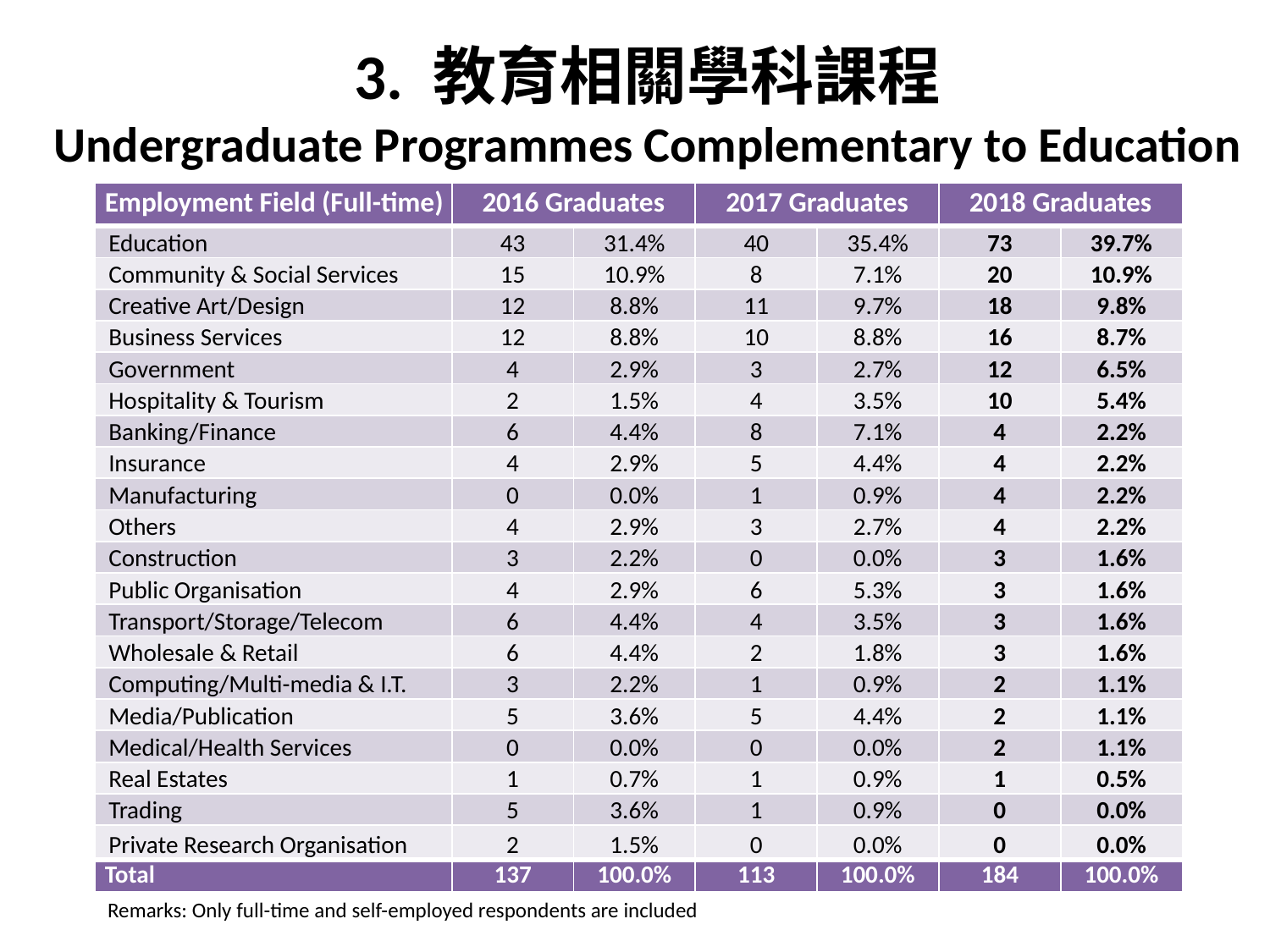

# 3. 教育相關學科課程 Undergraduate Programmes Complementary to Education
| Employment Field (Full-time) | 2016 Graduates |  | 2017 Graduates |  | 2018 Graduates |  |
| --- | --- | --- | --- | --- | --- | --- |
| Education | 43 | 31.4% | 40 | 35.4% | 73 | 39.7% |
| Community & Social Services | 15 | 10.9% | 8 | 7.1% | 20 | 10.9% |
| Creative Art/Design | 12 | 8.8% | 11 | 9.7% | 18 | 9.8% |
| Business Services | 12 | 8.8% | 10 | 8.8% | 16 | 8.7% |
| Government | 4 | 2.9% | 3 | 2.7% | 12 | 6.5% |
| Hospitality & Tourism | 2 | 1.5% | 4 | 3.5% | 10 | 5.4% |
| Banking/Finance | 6 | 4.4% | 8 | 7.1% | 4 | 2.2% |
| Insurance | 4 | 2.9% | 5 | 4.4% | 4 | 2.2% |
| Manufacturing | 0 | 0.0% | 1 | 0.9% | 4 | 2.2% |
| Others | 4 | 2.9% | 3 | 2.7% | 4 | 2.2% |
| Construction | 3 | 2.2% | 0 | 0.0% | 3 | 1.6% |
| Public Organisation | 4 | 2.9% | 6 | 5.3% | 3 | 1.6% |
| Transport/Storage/Telecom | 6 | 4.4% | 4 | 3.5% | 3 | 1.6% |
| Wholesale & Retail | 6 | 4.4% | 2 | 1.8% | 3 | 1.6% |
| Computing/Multi-media & I.T. | 3 | 2.2% | 1 | 0.9% | 2 | 1.1% |
| Media/Publication | 5 | 3.6% | 5 | 4.4% | 2 | 1.1% |
| Medical/Health Services | 0 | 0.0% | 0 | 0.0% | 2 | 1.1% |
| Real Estates | 1 | 0.7% | 1 | 0.9% | 1 | 0.5% |
| Trading | 5 | 3.6% | 1 | 0.9% | 0 | 0.0% |
| Private Research Organisation | 2 | 1.5% | 0 | 0.0% | 0 | 0.0% |
| Total | 137 | 100.0% | 113 | 100.0% | 184 | 100.0% |
Remarks: Only full-time and self-employed respondents are included